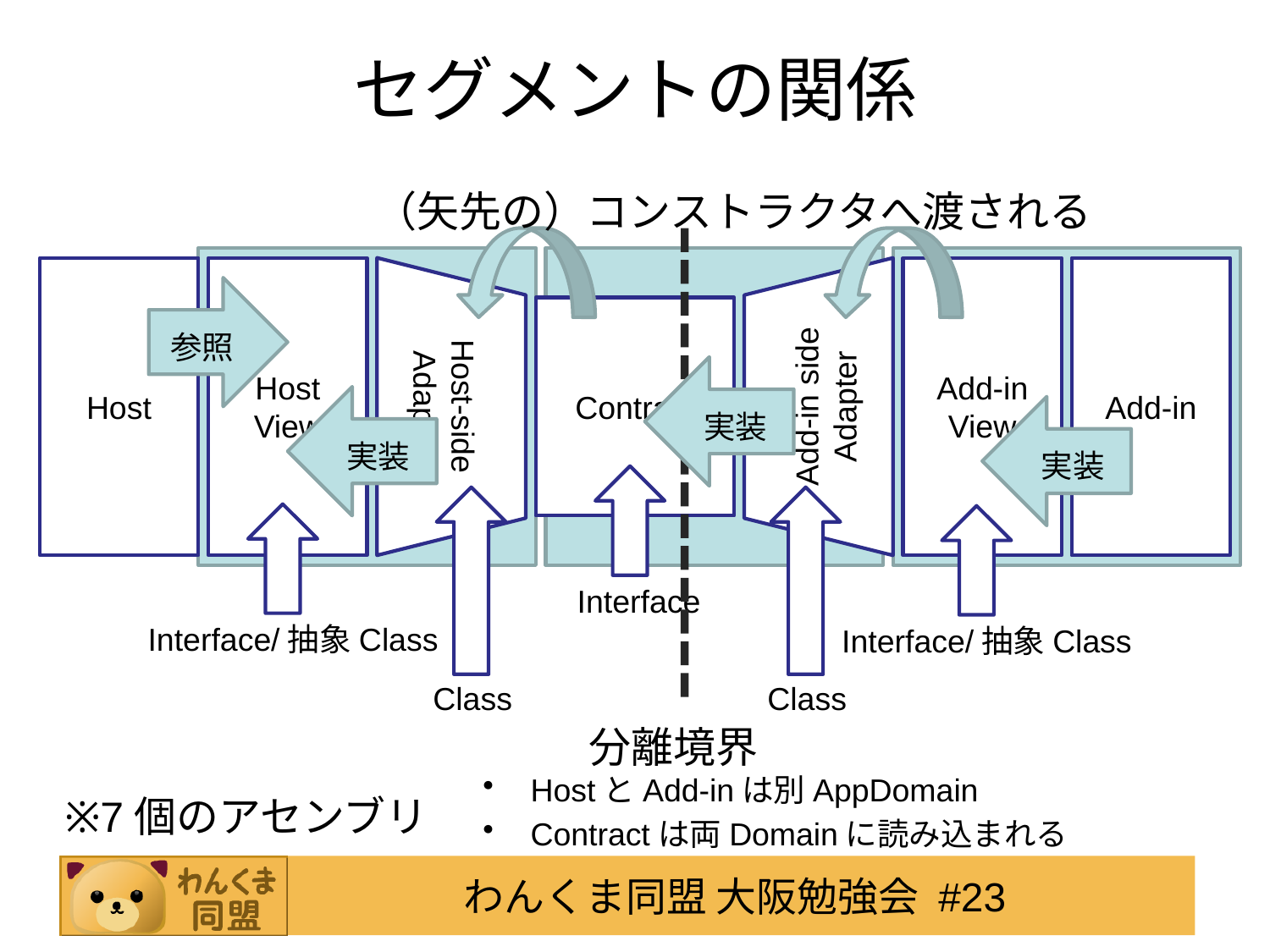

# セグメントの関係
（矢先の）コンストラクタへ渡される

Host
Host
View
Add-in
View
Add-in
参照
Contract
Host-side
Adapter
Add-in side
Adapter
実装
実装
実装

Interface
Interface/抽象Class
Interface/抽象Class
Class
Class
分離境界
HostとAdd-inは別AppDomain
Contractは両Domainに読み込まれる
※7個のアセンブリ